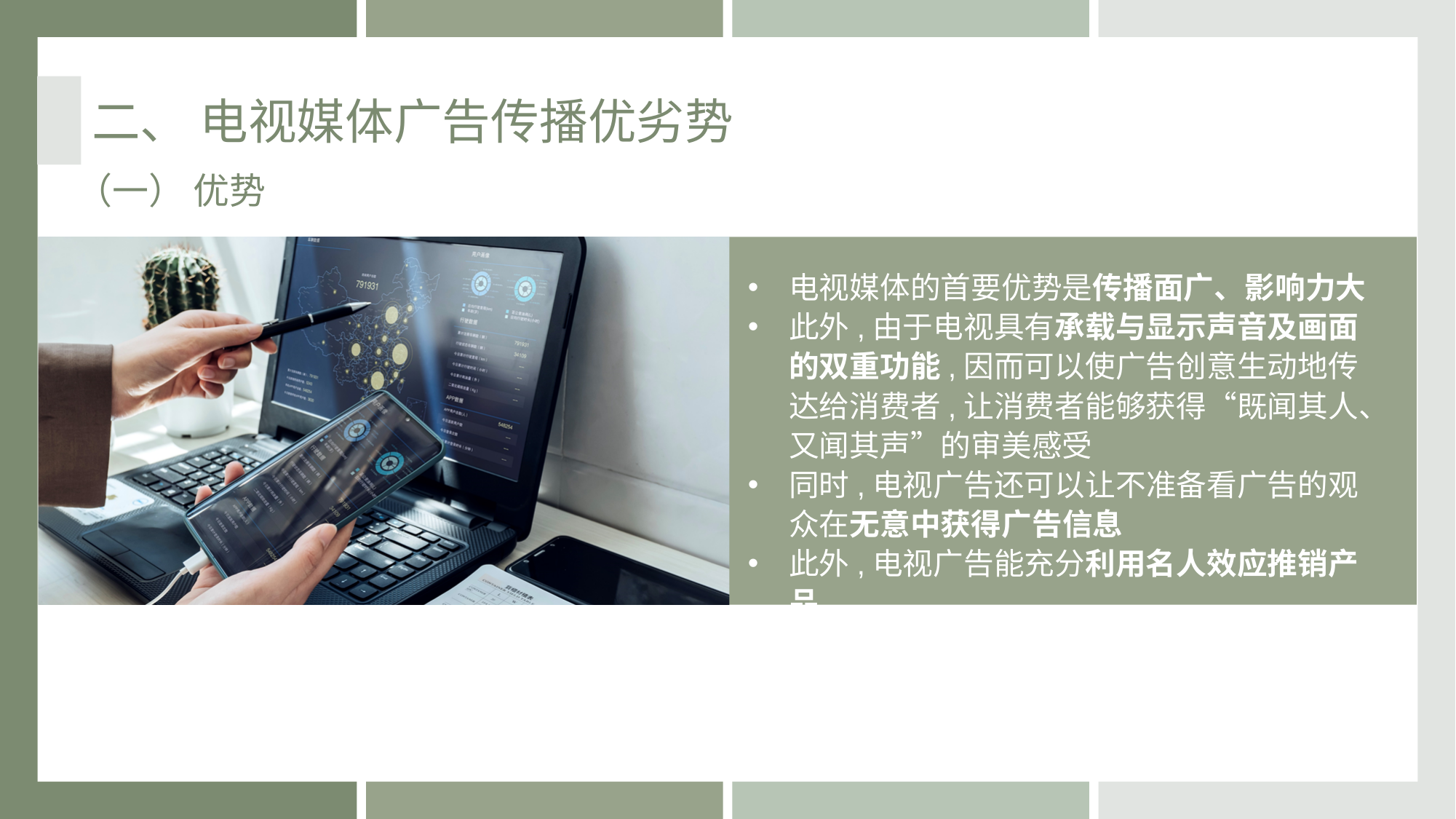

二、 电视媒体广告传播优劣势
（一） 优势

电视媒体的首要优势是传播面广、影响力大
此外,由于电视具有承载与显示声音及画面的双重功能,因而可以使广告创意生动地传达给消费者,让消费者能够获得“既闻其人、又闻其声”的审美感受
同时,电视广告还可以让不准备看广告的观众在无意中获得广告信息
此外,电视广告能充分利用名人效应推销产品